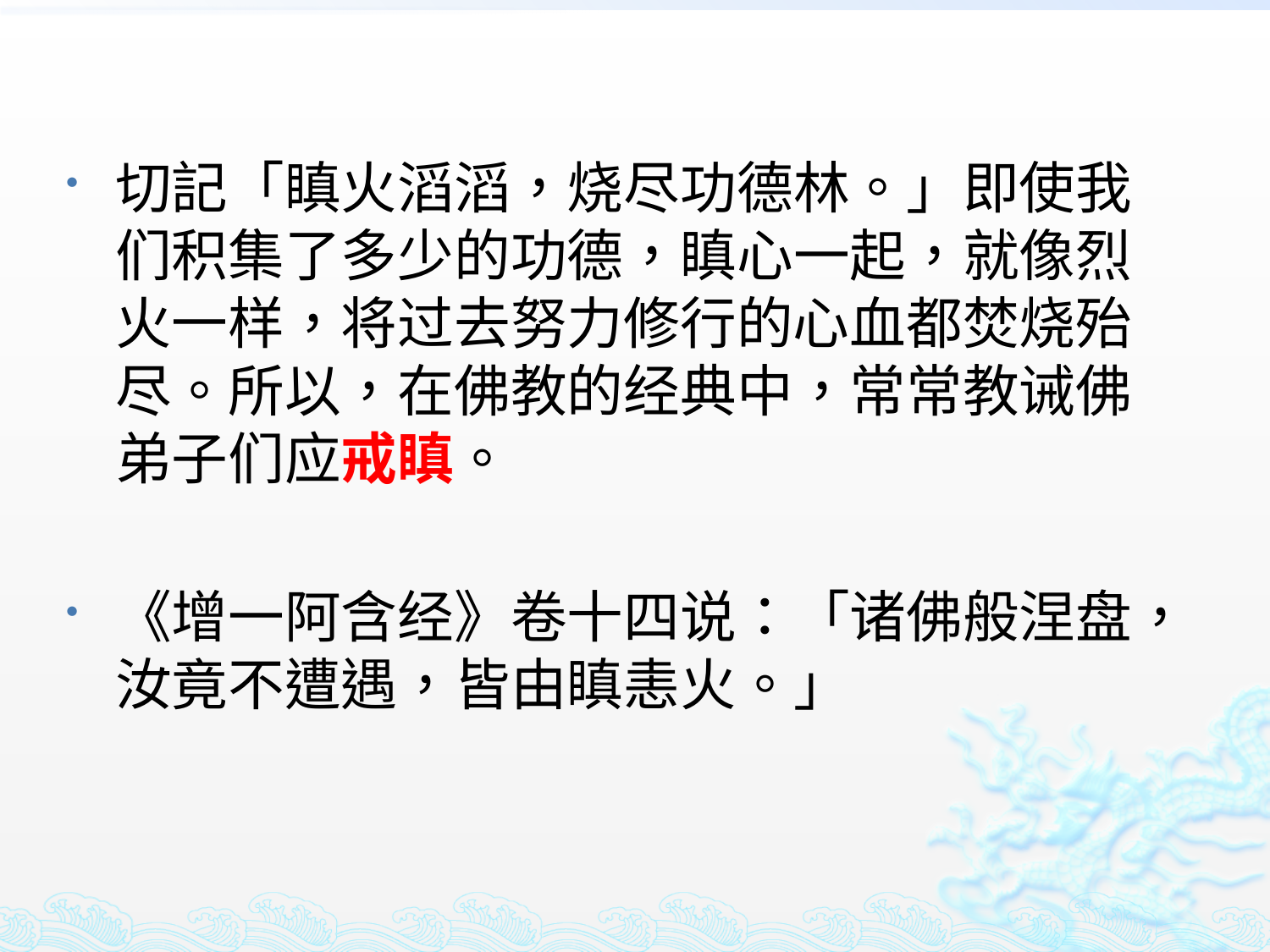

切記「瞋火滔滔，烧尽功德林。」即使我们积集了多少的功德，瞋心一起，就像烈火一样，将过去努力修行的心血都焚烧殆尽。所以，在佛教的经典中，常常教诫佛弟子们应戒瞋。

《增一阿含经》卷十四说：「诸佛般涅盘，汝竟不遭遇，皆由瞋恚火。」